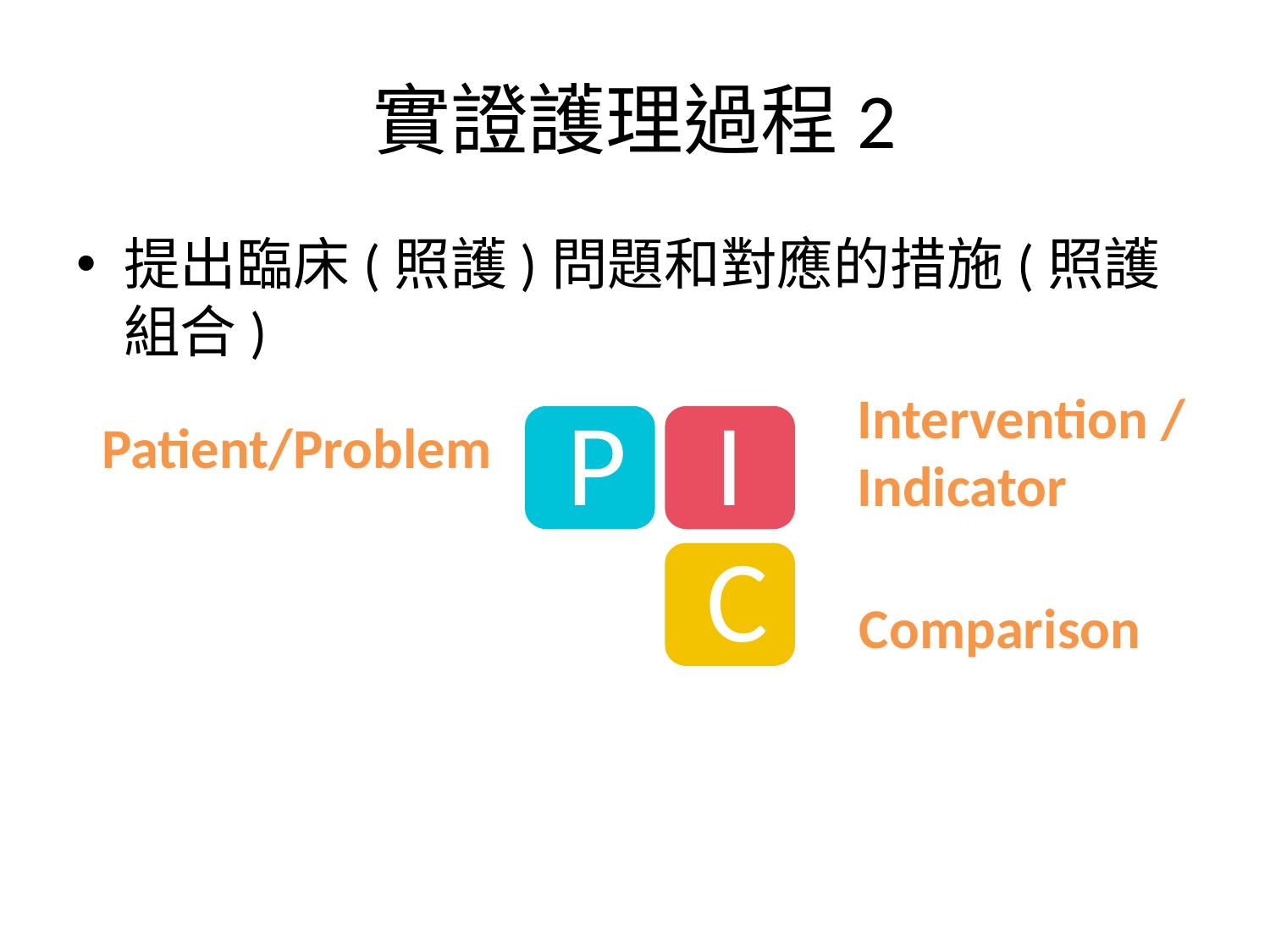

# 實證護理過程2
提出臨床(照護)問題和對應的措施(照護組合)

Intervention /
Indicator
Patient/Problem
P
I
C
Comparison